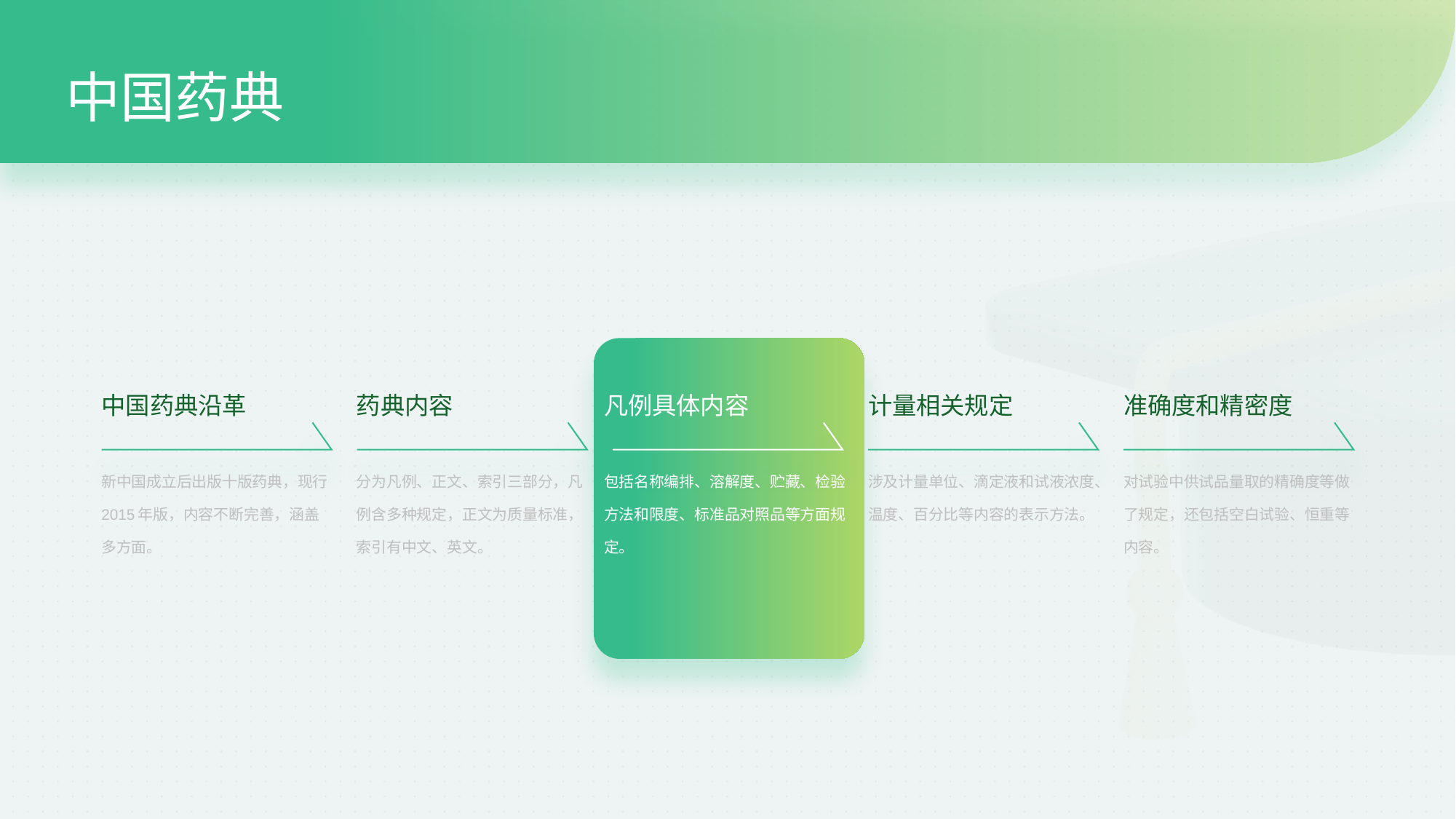

中国药典
药典内容
凡例具体内容
计量相关规定
准确度和精密度
中国药典沿革
涉及计量单位、滴定液和试液浓度、温度、百分比等内容的表示方法。
对试验中供试品量取的精确度等做了规定，还包括空白试验、恒重等内容。
新中国成立后出版十版药典，现行2015年版，内容不断完善，涵盖多方面。
分为凡例、正文、索引三部分，凡例含多种规定，正文为质量标准，索引有中文、英文。
包括名称编排、溶解度、贮藏、检验方法和限度、标准品对照品等方面规定。